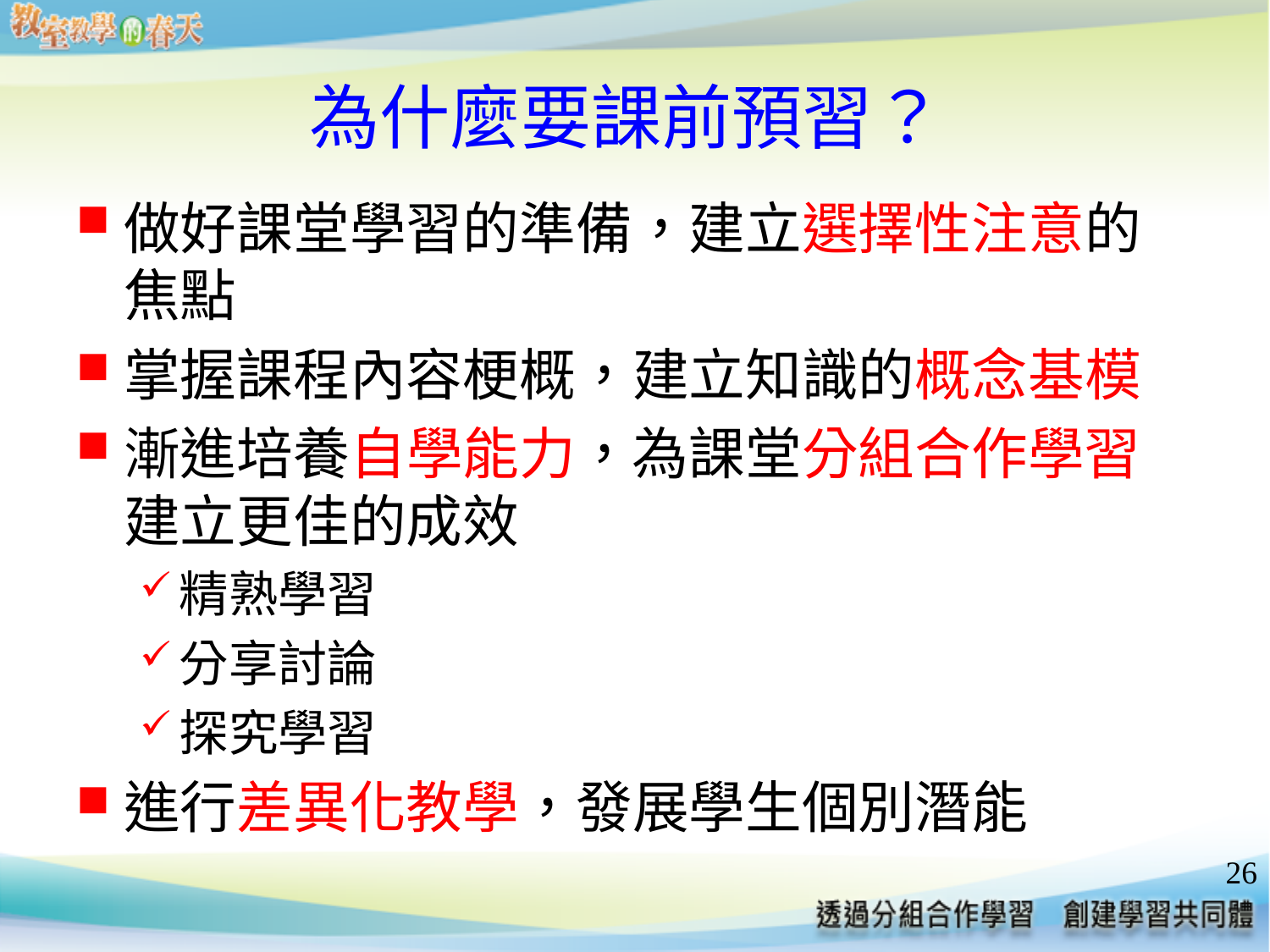

# 為什麼要課前預習？
做好課堂學習的準備，建立選擇性注意的焦點
掌握課程內容梗概，建立知識的概念基模
漸進培養自學能力，為課堂分組合作學習建立更佳的成效
精熟學習
分享討論
探究學習
進行差異化教學，發展學生個別潛能
26